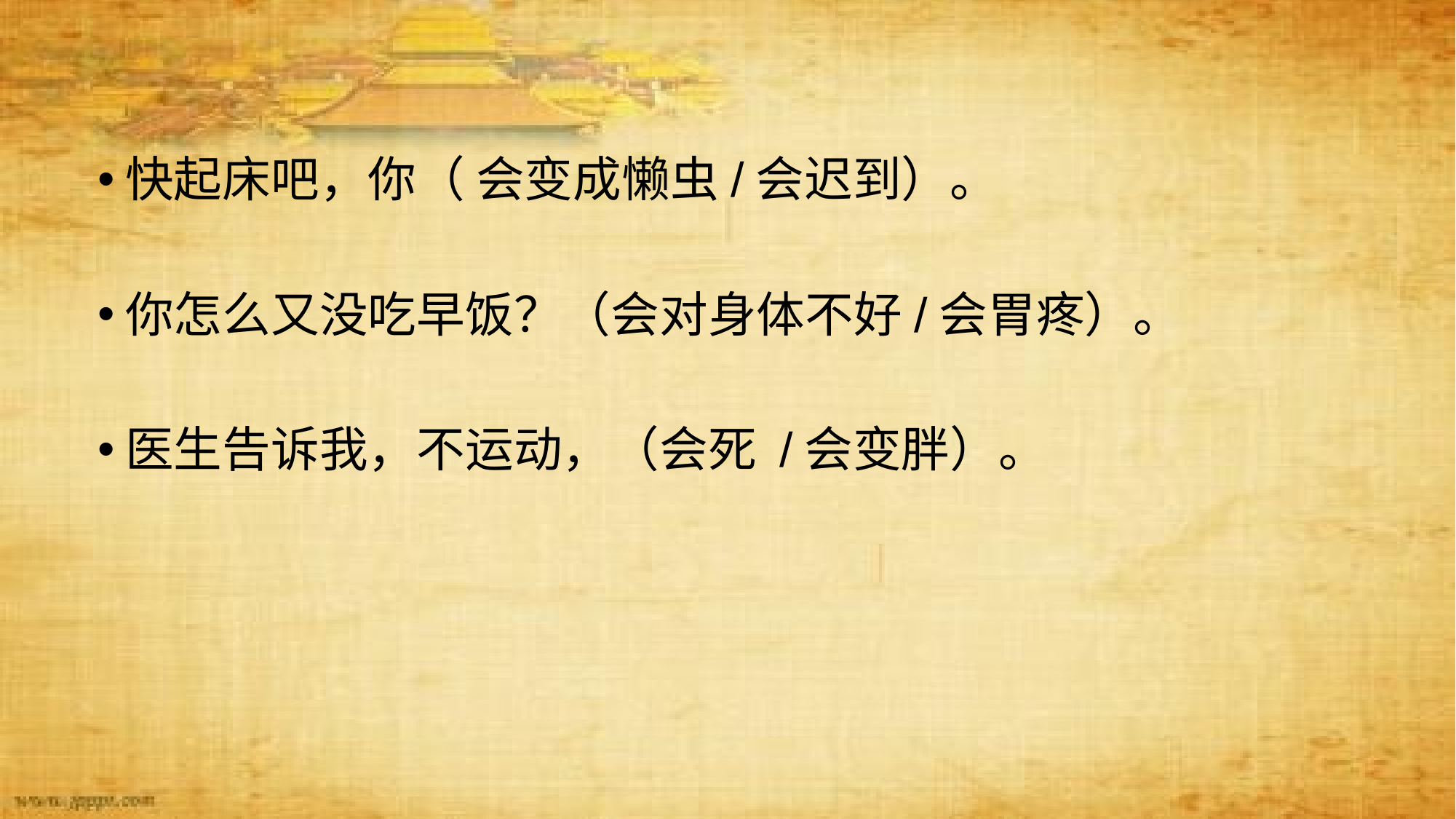

快起床吧，你（ 会变成懒虫/会迟到）。

你怎么又没吃早饭？（会对身体不好/会胃疼）。

医生告诉我，不运动，（会死 /会变胖）。